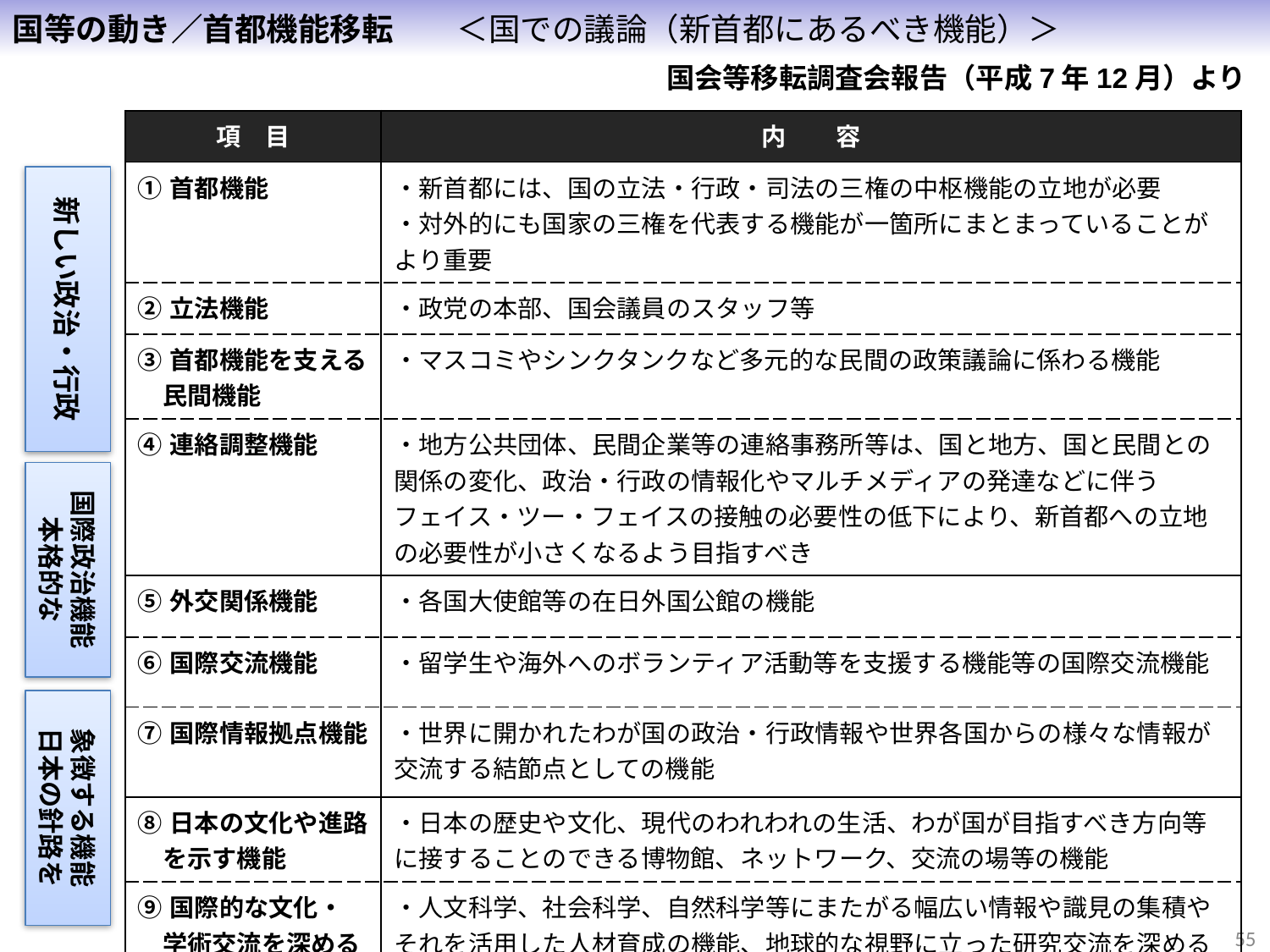

国等の動き／首都機能移転　　＜国での議論（新首都にあるべき機能）＞
国会等移転調査会報告（平成7年12月）より
| 項　目 | 内　　容 |
| --- | --- |
| ①首都機能 | ・新首都には、国の立法・行政・司法の三権の中枢機能の立地が必要 ・対外的にも国家の三権を代表する機能が一箇所にまとまっていることがより重要 |
| ②立法機能 | ・政党の本部、国会議員のスタッフ等 |
| ③首都機能を支える 　民間機能 | ・マスコミやシンクタンクなど多元的な民間の政策議論に係わる機能 |
| ④連絡調整機能 | ・地方公共団体、民間企業等の連絡事務所等は、国と地方、国と民間との関係の変化、政治・行政の情報化やマルチメディアの発達などに伴う　フェイス・ツー・フェイスの接触の必要性の低下により、新首都への立地の必要性が小さくなるよう目指すべき |
| ⑤外交関係機能 | ・各国大使館等の在日外国公館の機能 |
| ⑥国際交流機能 | ・留学生や海外へのボランティア活動等を支援する機能等の国際交流機能 |
| ⑦国際情報拠点機能 | ・世界に開かれたわが国の政治・行政情報や世界各国からの様々な情報が交流する結節点としての機能 |
| ⑧日本の文化や進路 　を示す機能 | ・日本の歴史や文化、現代のわれわれの生活、わが国が目指すべき方向等に接することのできる博物館、ネットワーク、交流の場等の機能 |
| ⑨国際的な文化・ 　学術交流を深める 　機能 | ・人文科学、社会科学、自然科学等にまたがる幅広い情報や識見の集積やそれを活用した人材育成の機能、地球的な視野に立った研究交流を深める機能等世界と日本の情報と人材を生み出す機能 |
| ⑩未来の文化を生み 　出す機能 | ・新しいライフスタイルや文化の創造を支援し、未来の文化を生み出す機能 |
新しい政治・行政
国際政治機能
本格的な
象徴する機能
日本の針路を
55